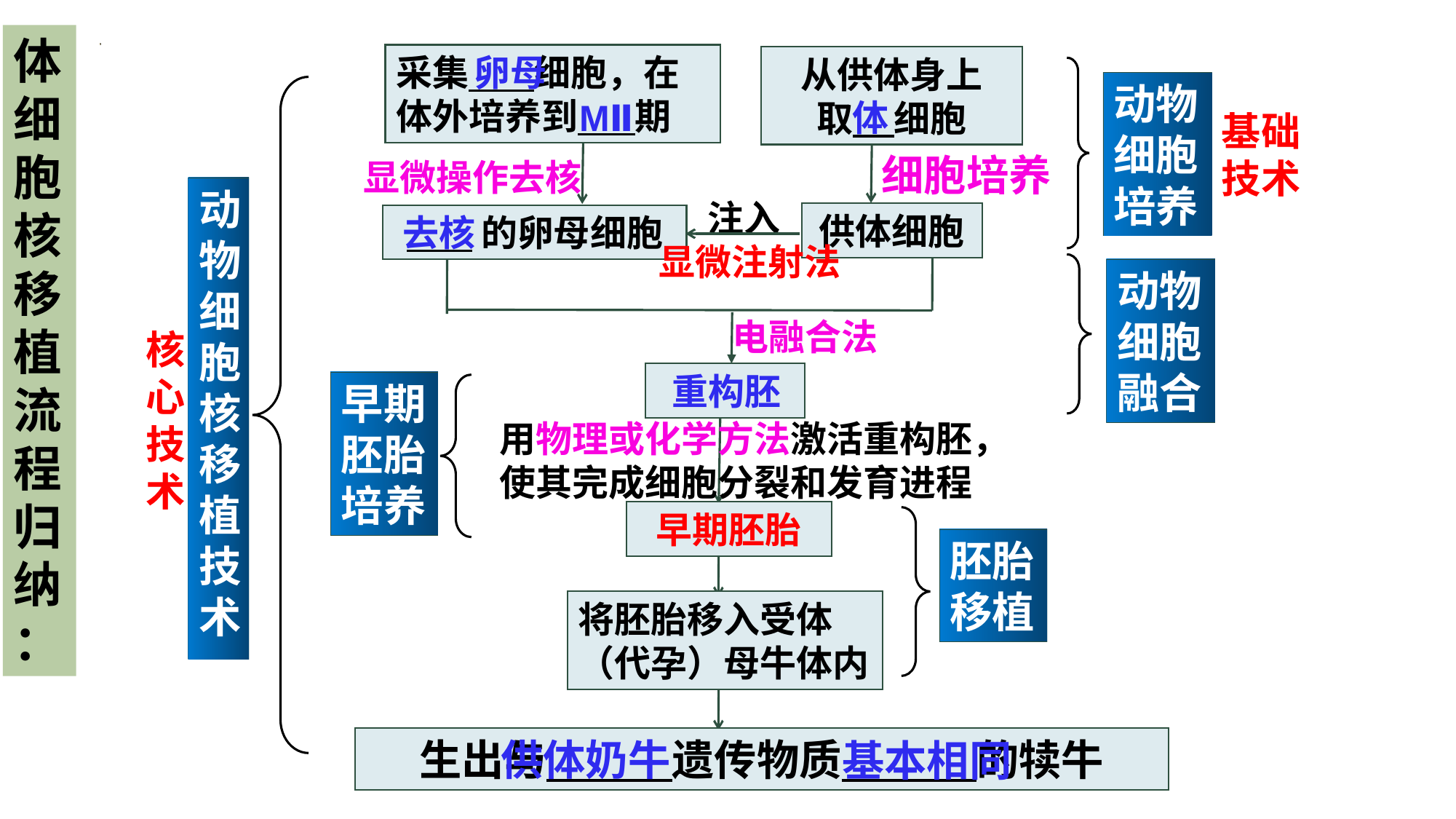

体细胞核移植流程归纳：
采集        细胞，在体外培养到       期
从供体身上
取     细胞
卵母

动物细胞培养

MⅡ
体
基础技术
细胞培养
显微操作去核
动物细胞核移植技术
注入
供体细胞
去核
        的卵母细胞
显微注射法

动物细胞融合
电融合法
核心技术

重构胚
早期胚胎培养

用物理或化学方法激活重构胚，
使其完成细胞分裂和发育进程

早期胚胎

胚胎移植
将胚胎移入受体（代孕）母牛体内
生出与             遗传物质              的犊牛
供体奶牛
基本相同